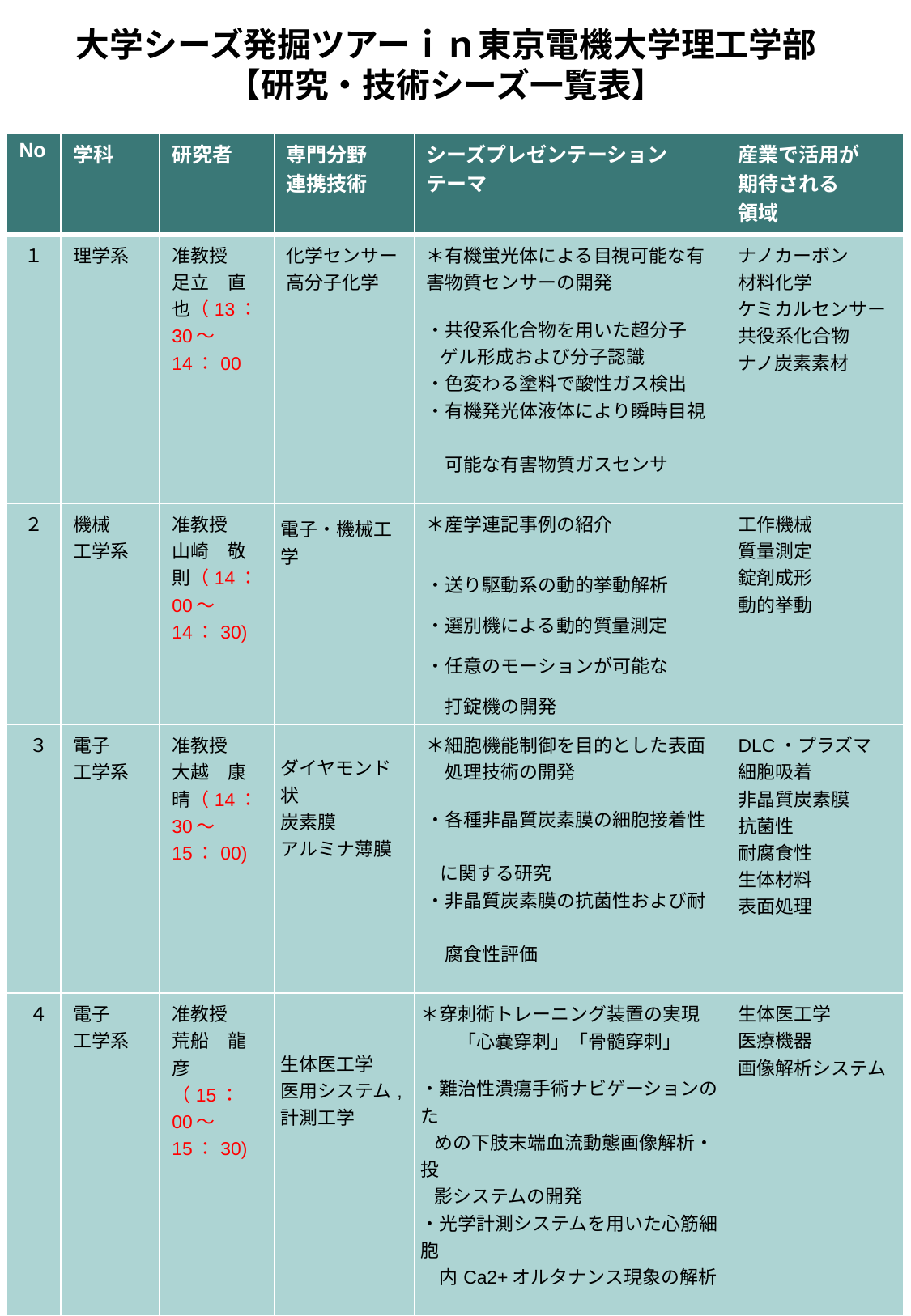

大学シーズ発掘ツアーｉｎ東京電機大学理工学部
【研究・技術シーズ一覧表】
| No | 学科 | 研究者 | 専門分野 連携技術 | シーズプレゼンテーション テーマ | 産業で活用が 期待される 領域 |
| --- | --- | --- | --- | --- | --- |
| １ | 理学系 | 准教授 足立　直也（13：30～14：00 | 化学センサー 高分子化学 | ＊有機蛍光体による目視可能な有害物質センサーの開発 ・共役系化合物を用いた超分子 ゲル形成および分子認識 ・色変わる塗料で酸性ガス検出 ・有機発光体液体により瞬時目視　 　可能な有害物質ガスセンサ | ナノカーボン 材料化学 ケミカルセンサー 共役系化合物 ナノ炭素素材 |
| ２ | 機械 工学系 | 准教授 山崎　敬則（14：00～14：30) | 電子・機械工学 | ＊産学連記事例の紹介 ・送り駆動系の動的挙動解析 ・選別機による動的質量測定 ・任意のモーションが可能な 　打錠機の開発 | 工作機械 質量測定 錠剤成形 動的挙動 |
| ３ | 電子 工学系 | 准教授 大越　康晴（14：30～15：00) | ダイヤモンド状 炭素膜 アルミナ薄膜 | ＊細胞機能制御を目的とした表面 　処理技術の開発 ・各種非晶質炭素膜の細胞接着性　 に関する研究 ・非晶質炭素膜の抗菌性および耐　 　腐食性評価 | DLC・プラズマ 細胞吸着 非晶質炭素膜 抗菌性 耐腐食性 生体材料 表面処理 |
| ４ | 電子 工学系 | 准教授 荒船　龍彦 （15：00～15：30) | 生体医工学 医用システム, 計測工学 | ＊穿刺術トレーニング装置の実現 　　「心嚢穿刺」「骨髄穿刺」 ・難治性潰瘍手術ナビゲーションのた めの下肢末端血流動態画像解析・投 影システムの開発 ・光学計測システムを用いた心筋細胞 　内Ca2+オルタナンス現象の解析 | 生体医工学 医療機器 画像解析システム |
| ５ | 機械 工学系 | 教授 古屋　治 （15：30～16：00) | 機械力学 メカトロニクス | ＊振動対策に関する研究 産業設備の耐震・免震・制振に 関する研究 各種振動低減技術の開発 | 耐震工学 機械力学 構造物・建築物 プラント |